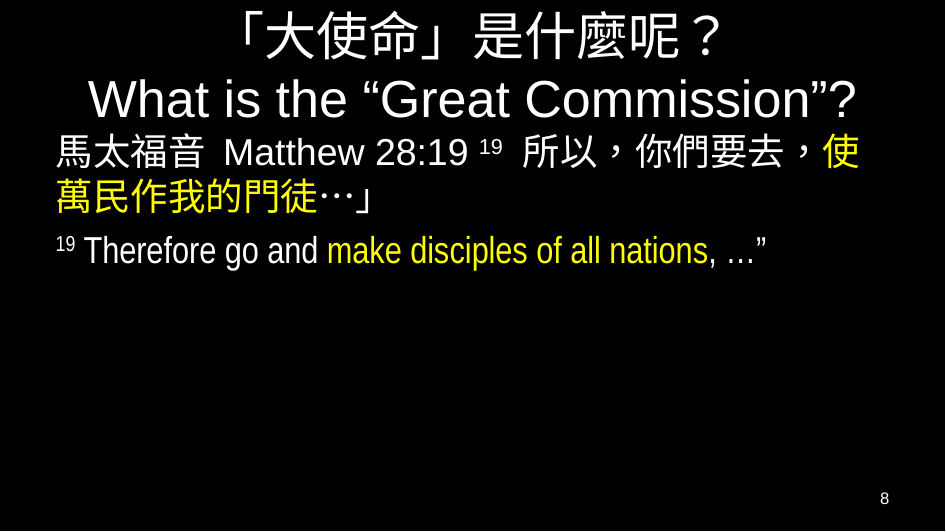

# 「大使命」是什麼呢？ What is the “Great Commission”?
馬太福音 Matthew 28:19 19 所以，你們要去，使萬民作我的門徒…」
19 Therefore go and make disciples of all nations, …”

8